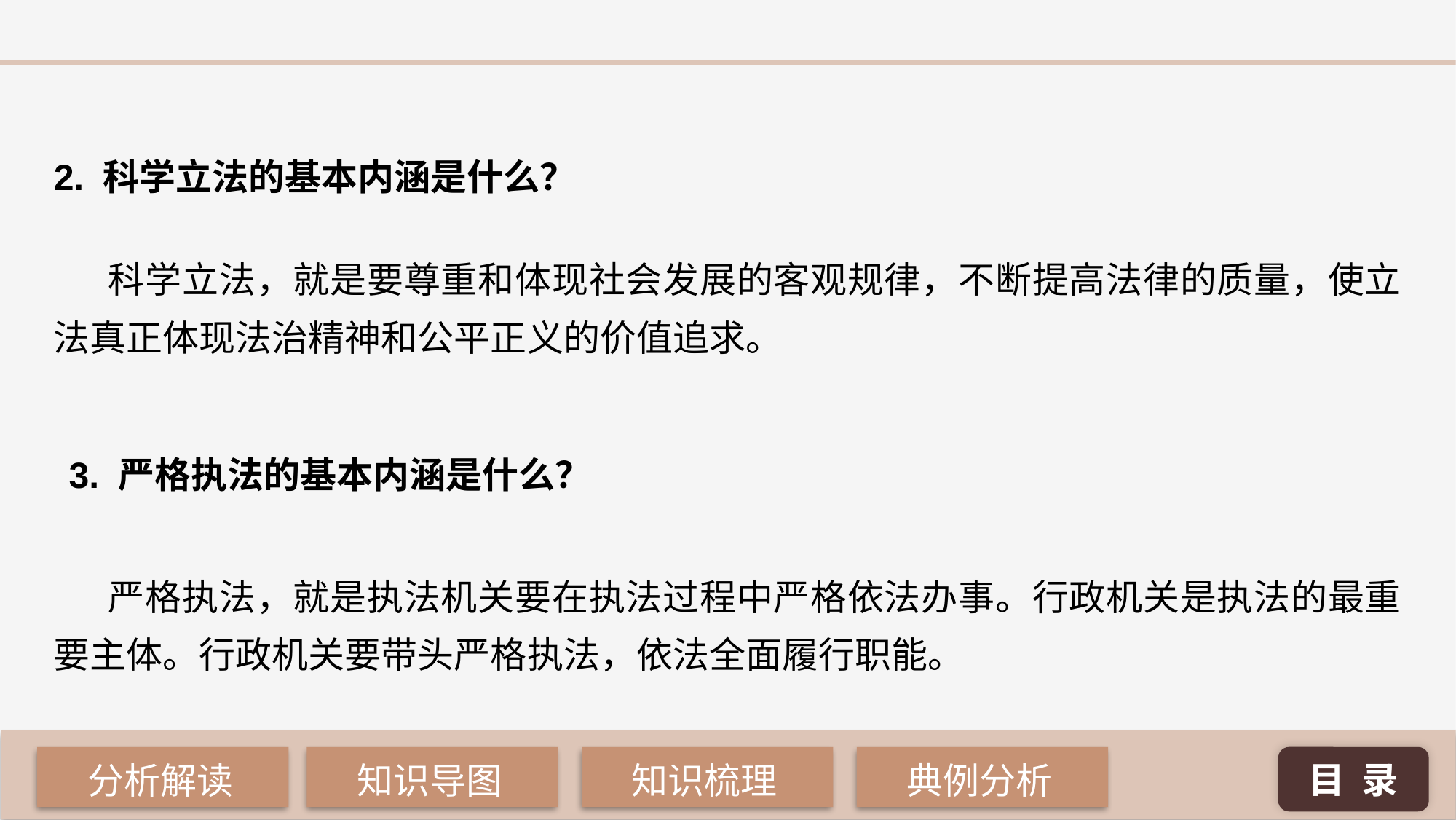

2. 科学立法的基本内涵是什么？
科学立法，就是要尊重和体现社会发展的客观规律，不断提高法律的质量，使立法真正体现法治精神和公平正义的价值追求。
3. 严格执法的基本内涵是什么？
严格执法，就是执法机关要在执法过程中严格依法办事。行政机关是执法的最重要主体。行政机关要带头严格执法，依法全面履行职能。